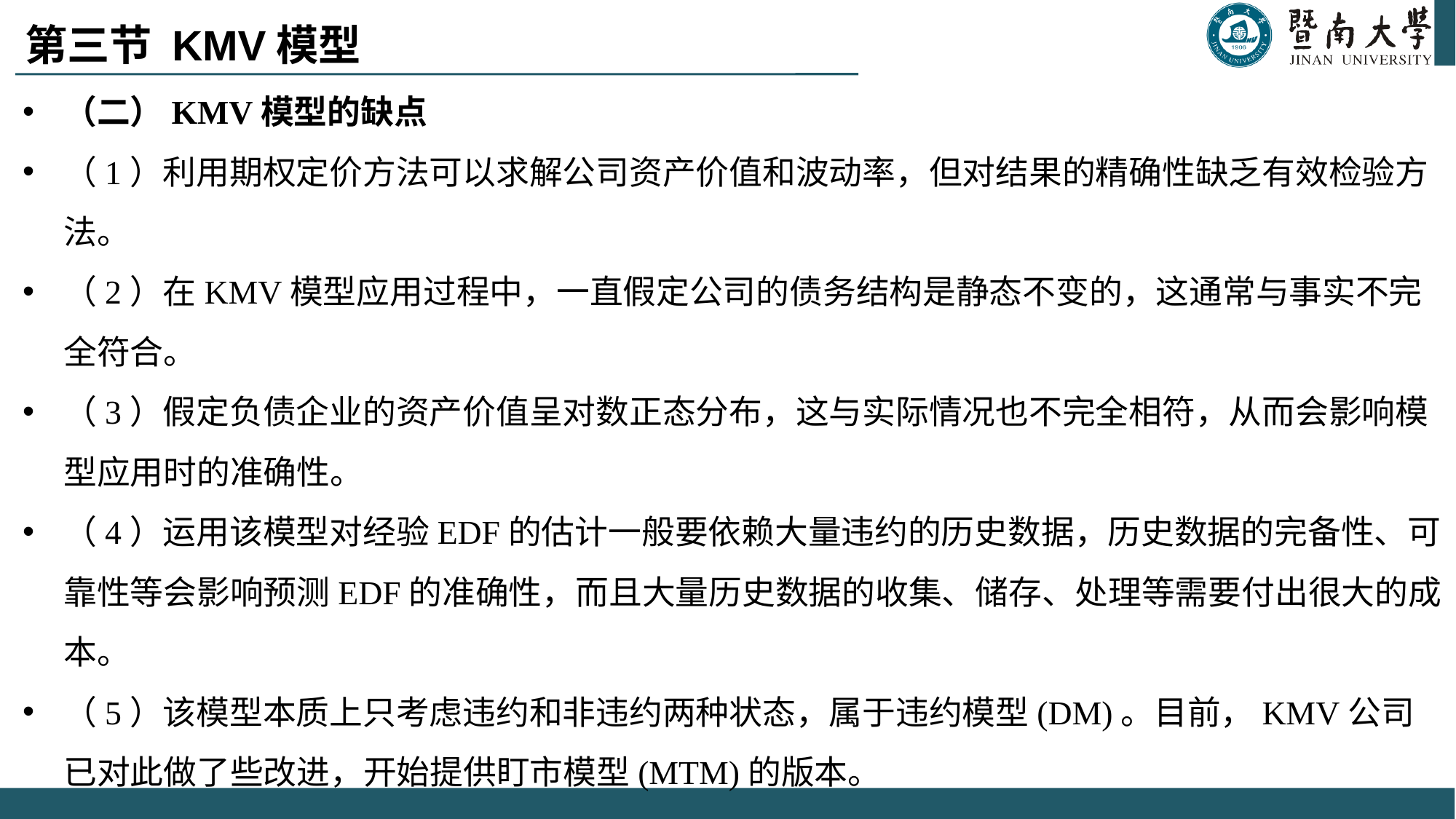

# 第三节 KMV模型
（二）KMV模型的缺点
（1）利用期权定价方法可以求解公司资产价值和波动率，但对结果的精确性缺乏有效检验方法。
（2）在KMV模型应用过程中，一直假定公司的债务结构是静态不变的，这通常与事实不完全符合。
（3）假定负债企业的资产价值呈对数正态分布，这与实际情况也不完全相符，从而会影响模型应用时的准确性。
（4）运用该模型对经验EDF的估计一般要依赖大量违约的历史数据，历史数据的完备性、可靠性等会影响预测EDF的准确性，而且大量历史数据的收集、储存、处理等需要付出很大的成本。
（5）该模型本质上只考虑违约和非违约两种状态，属于违约模型(DM)。目前，KMV公司已对此做了些改进，开始提供盯市模型(MTM)的版本。